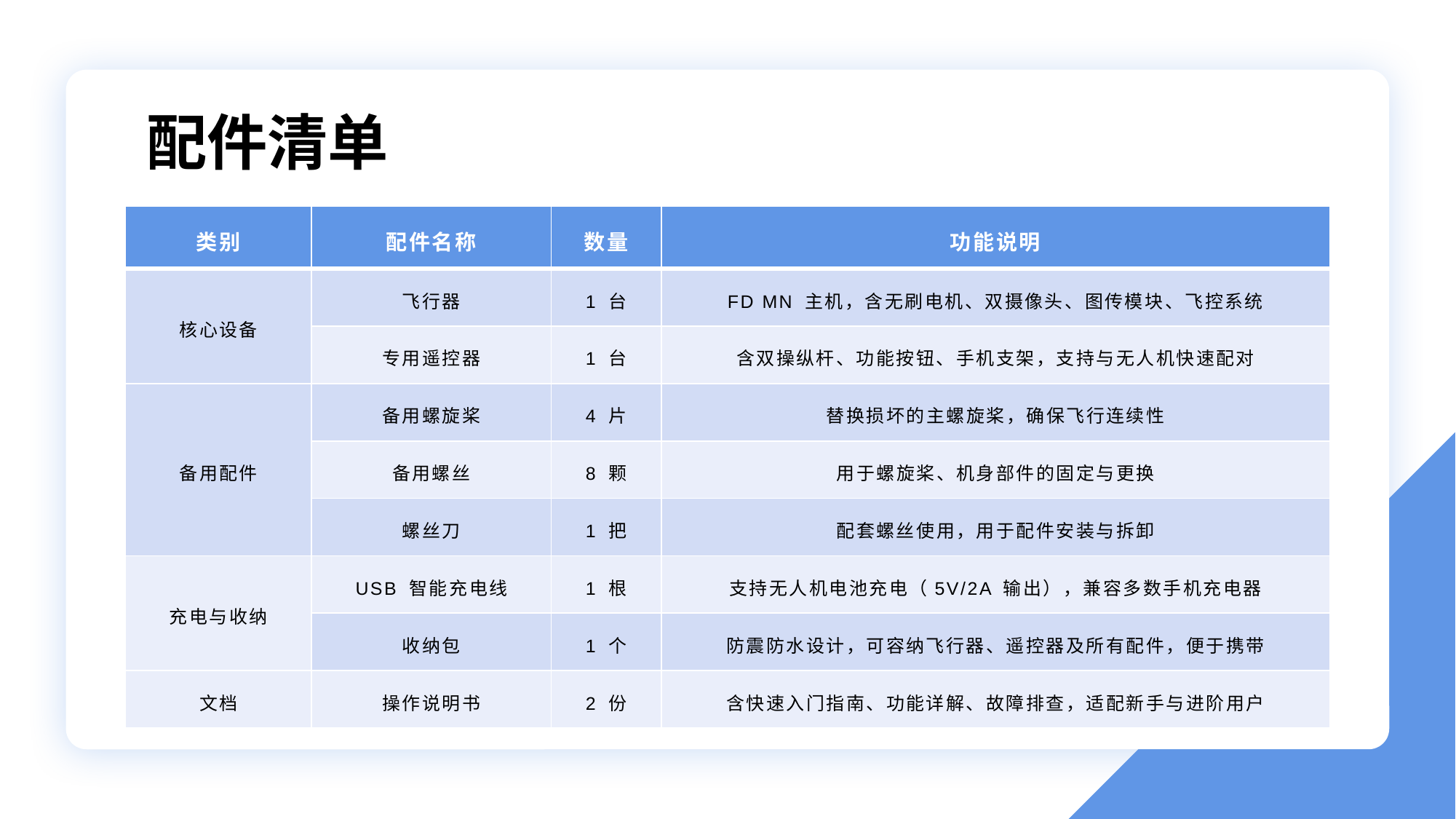

配件清单
| 类别 | 配件名称 | 数量 | 功能说明 |
| --- | --- | --- | --- |
| 核心设备 | 飞行器 | 1 台 | FD MN 主机，含无刷电机、双摄像头、图传模块、飞控系统 |
|  | 专用遥控器 | 1 台 | 含双操纵杆、功能按钮、手机支架，支持与无人机快速配对 |
| 备用配件 | 备用螺旋桨 | 4 片 | 替换损坏的主螺旋桨，确保飞行连续性 |
|  | 备用螺丝 | 8 颗 | 用于螺旋桨、机身部件的固定与更换 |
|  | 螺丝刀 | 1 把 | 配套螺丝使用，用于配件安装与拆卸 |
| 充电与收纳 | USB 智能充电线 | 1 根 | 支持无人机电池充电（5V/2A 输出），兼容多数手机充电器 |
|  | 收纳包 | 1 个 | 防震防水设计，可容纳飞行器、遥控器及所有配件，便于携带 |
| 文档 | 操作说明书 | 2 份 | 含快速入门指南、功能详解、故障排查，适配新手与进阶用户 |